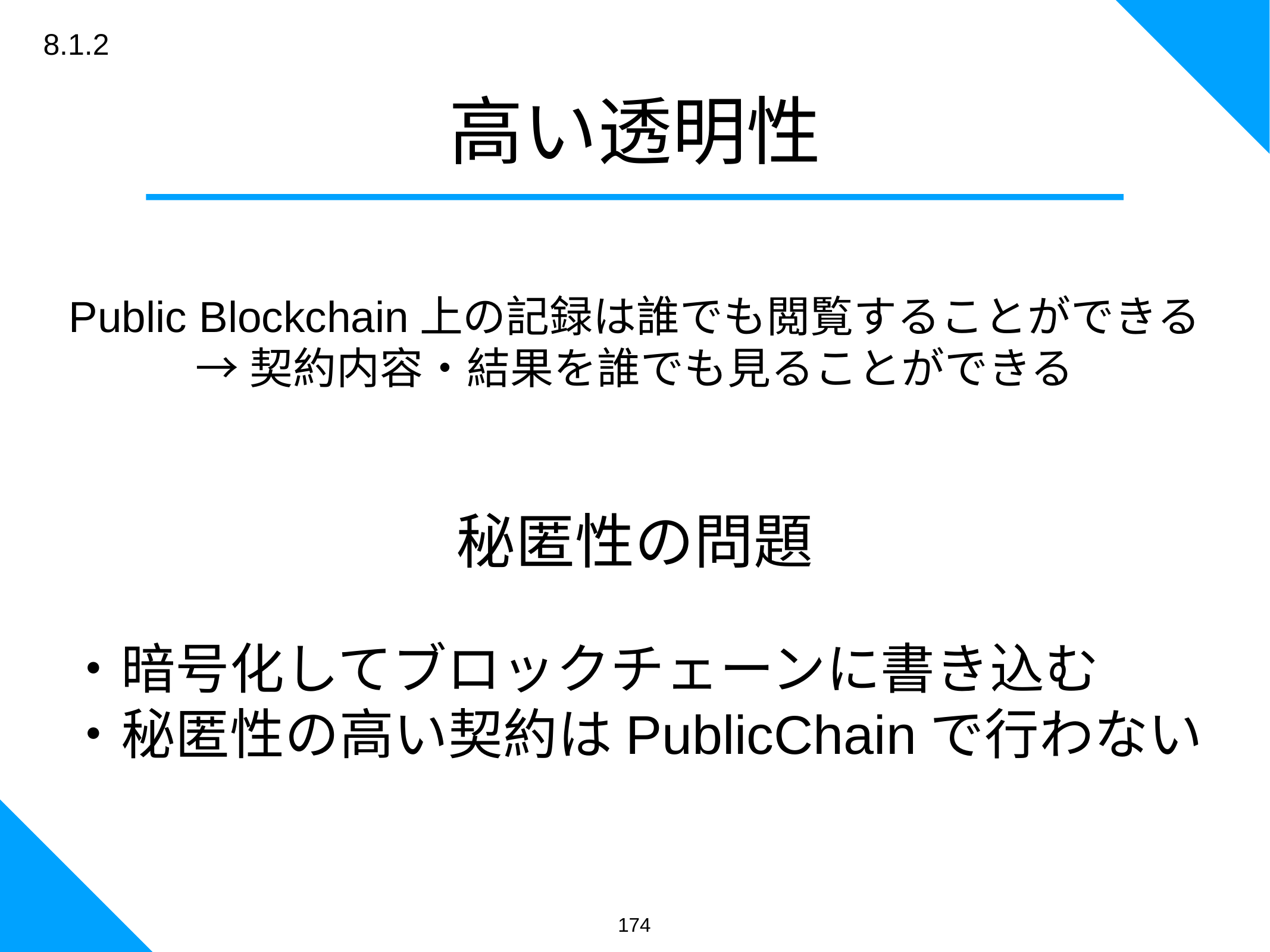

8.1.2
高い透明性
Public Blockchain上の記録は誰でも閲覧することができる
→契約内容・結果を誰でも見ることができる
秘匿性の問題
・暗号化してブロックチェーンに書き込む
・秘匿性の高い契約はPublicChainで行わない
174